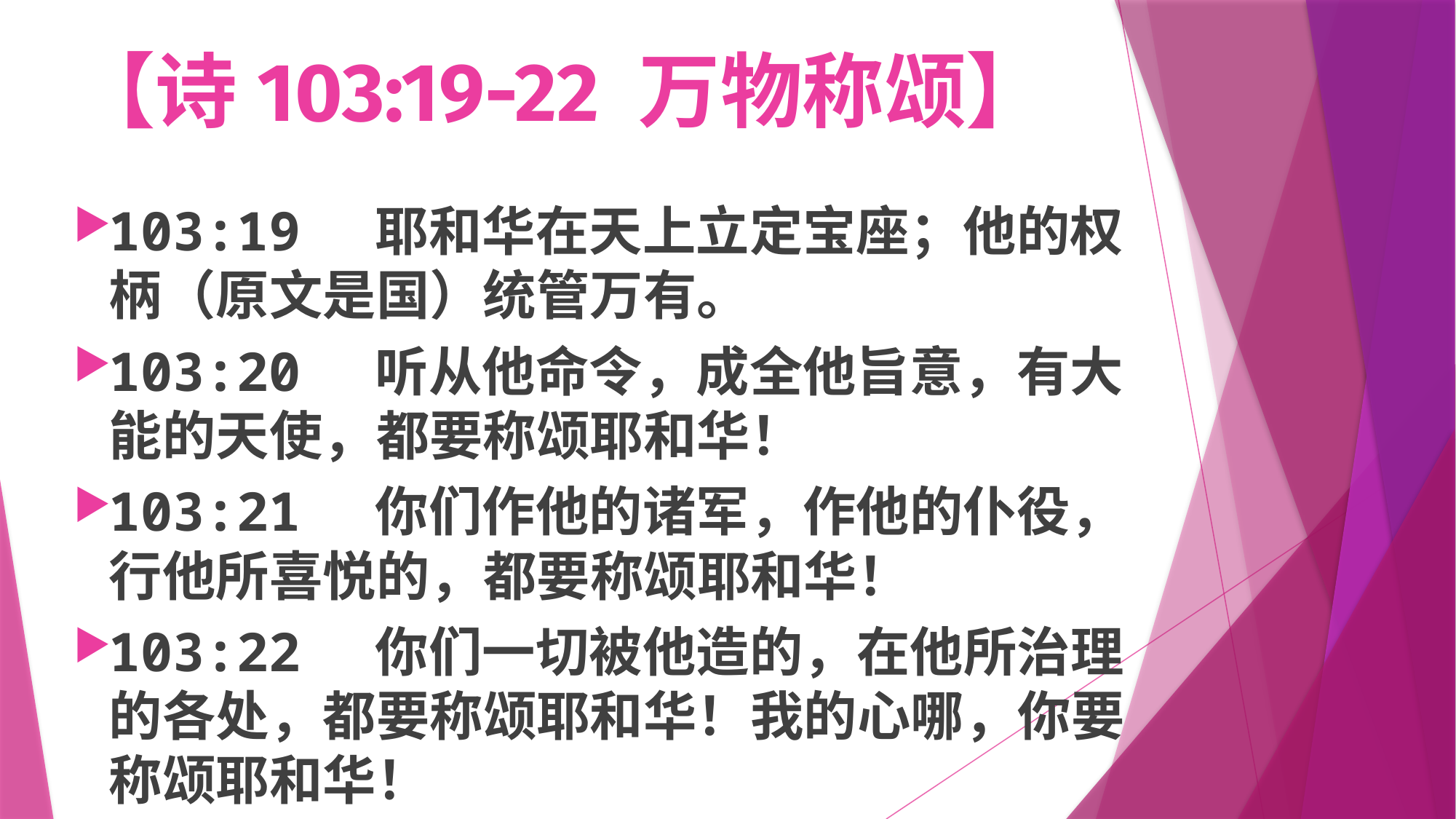

# 【诗103:19-22 万物称颂】
103:19  耶和华在天上立定宝座；他的权柄（原文是国）统管万有。
103:20  听从他命令，成全他旨意，有大能的天使，都要称颂耶和华！
103:21  你们作他的诸军，作他的仆役，行他所喜悦的，都要称颂耶和华！
103:22  你们一切被他造的，在他所治理的各处，都要称颂耶和华！我的心哪，你要称颂耶和华！